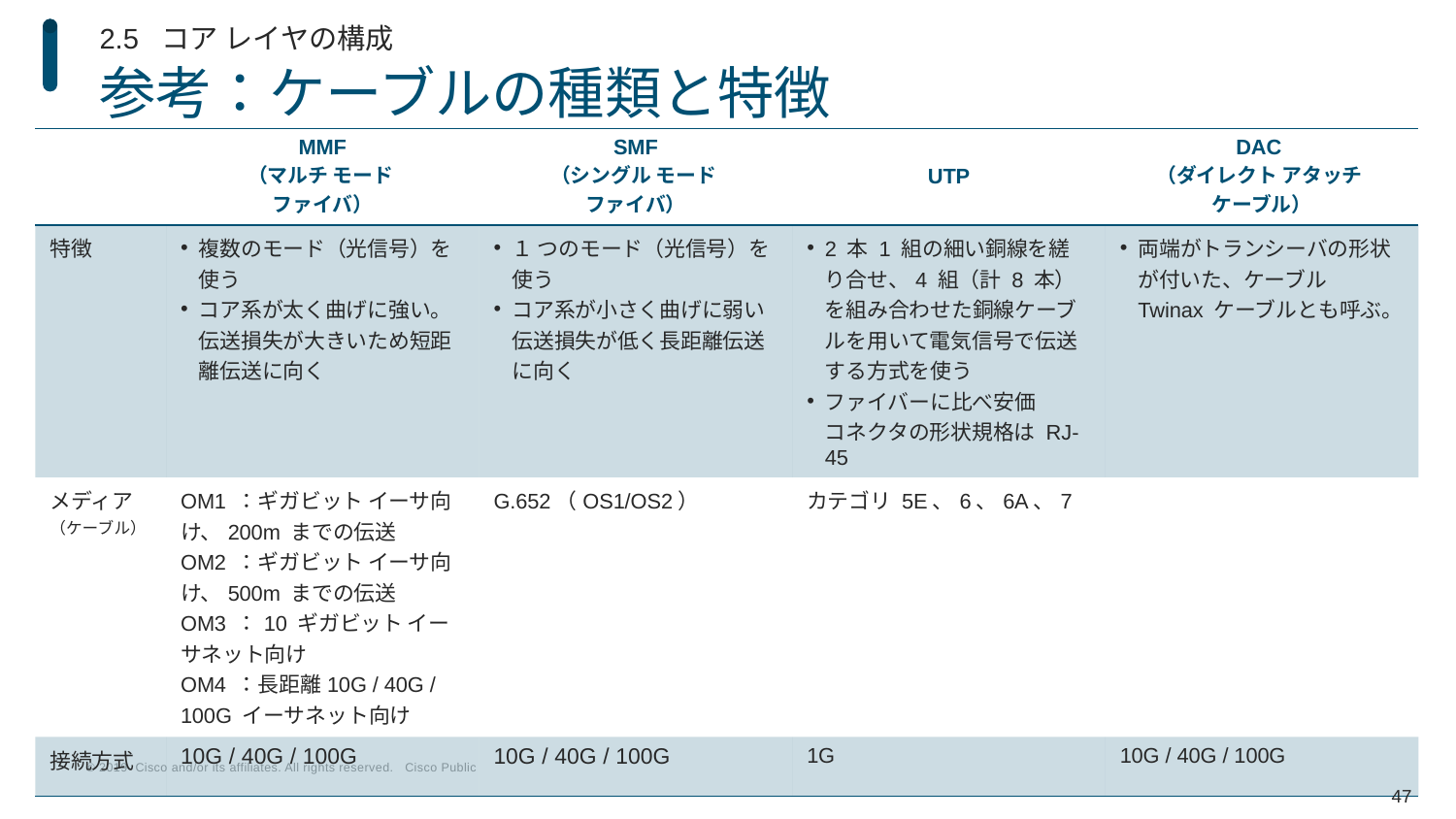

2.5  コア レイヤの構成
# 参考：ケーブルの種類と特徴
|  | MMF （マルチ モード ファイバ） | SMF （シングル モード ファイバ） | UTP | DAC （ダイレクト アタッチ ケーブル） |
| --- | --- | --- | --- | --- |
| 特徴 | 複数のモード（光信号）を使う コア系が太く曲げに強い。伝送損失が大きいため短距離伝送に向く | １ つのモード（光信号）を使う コア系が小さく曲げに弱い 伝送損失が低く長距離伝送に向く | 2 本 1 組の細い銅線を縒り合せ、4 組（計 8 本）を組み合わせた銅線ケーブルを用いて電気信号で伝送する方式を使う ファイバーに比べ安価 コネクタの形状規格は RJ-45 | 両端がトランシーバの形状が付いた、ケーブル Twinax ケーブルとも呼ぶ。 |
| メディア （ケーブル） | OM1 ：ギガビット イーサ向け、200m までの伝送 OM2 ：ギガビット イーサ向け、500m までの伝送 OM3 ：10 ギガビット イーサネット向け OM4 ：長距離10G / 40G / 100G イーサネット向け | G.652（OS1/OS2） | カテゴリ 5E、6、6A、7 |  |
| 接続方式 | 10G / 40G / 100G | 10G / 40G / 100G | 1G | 10G / 40G / 100G |
47